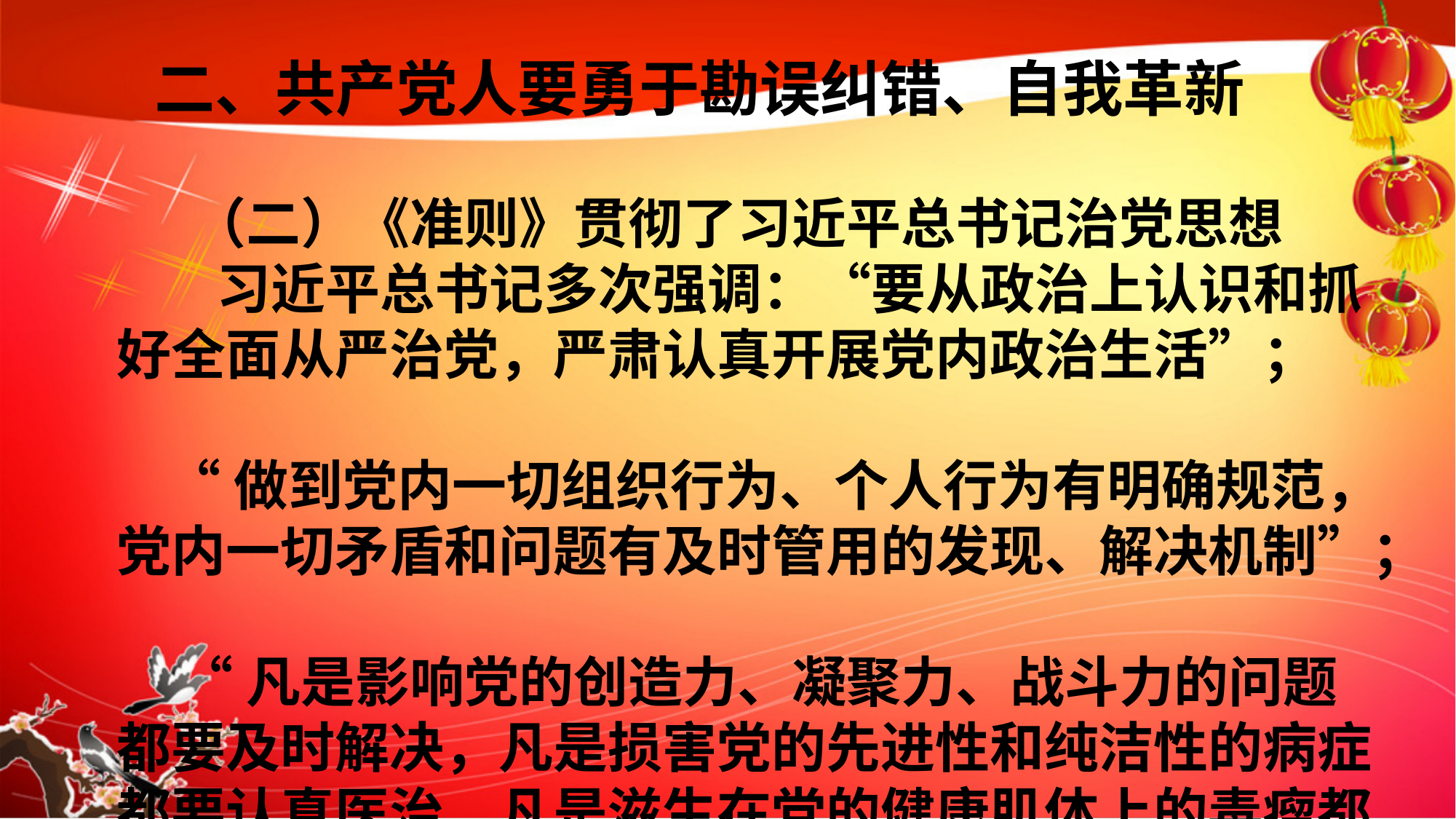

二、共产党人要勇于勘误纠错、自我革新

     （二）《准则》贯彻了习近平总书记治党思想
       习近平总书记多次强调：“要从政治上认识和抓好全面从严治党，严肃认真开展党内政治生活”；
    “做到党内一切组织行为、个人行为有明确规范，党内一切矛盾和问题有及时管用的发现、解决机制”；
     “凡是影响党的创造力、凝聚力、战斗力的问题都要及时解决，凡是损害党的先进性和纯洁性的病症都要认真医治，凡是滋生在党的健康肌体上的毒瘤都要坚决祛除”等等。